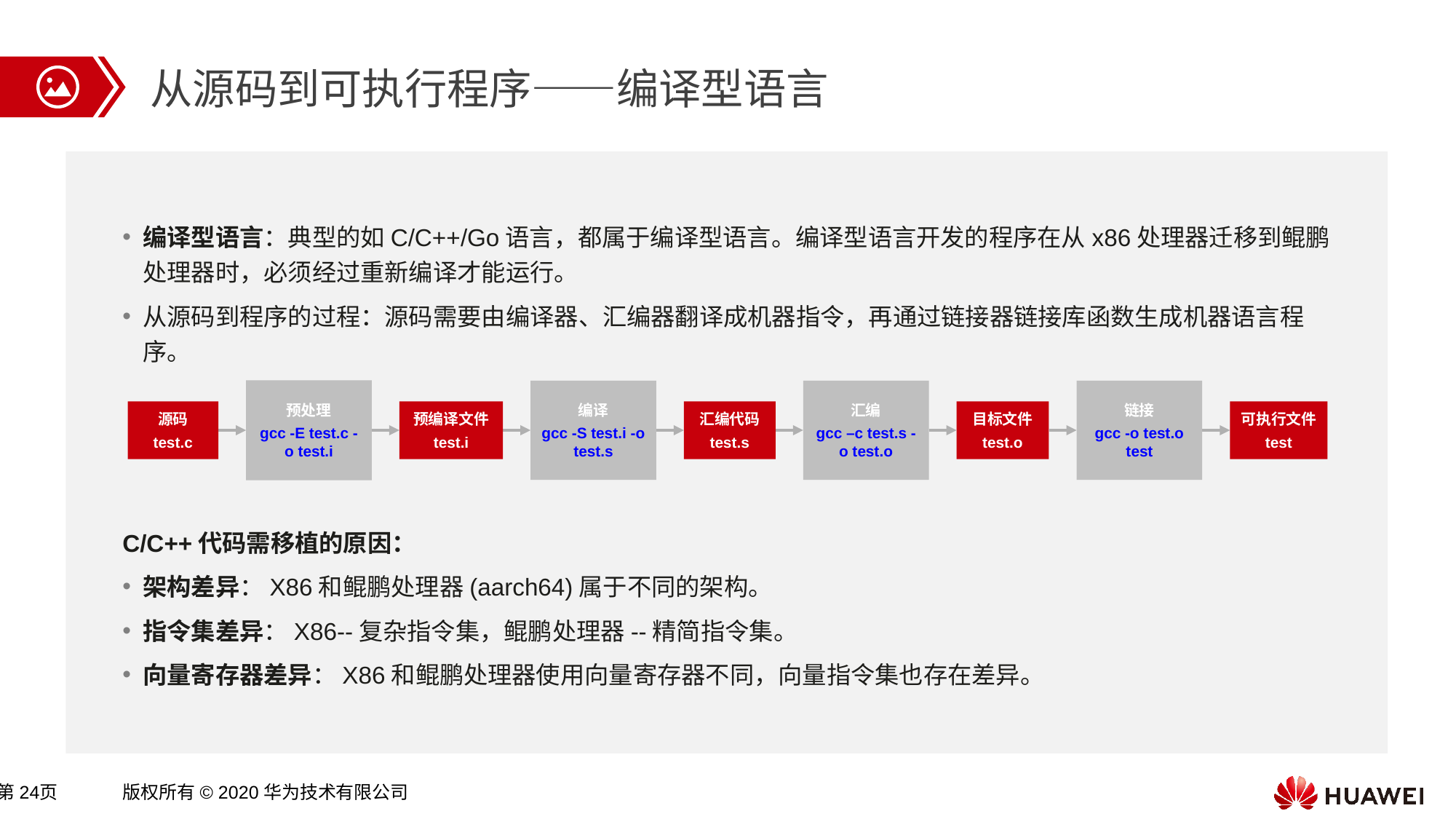

从源码到可执行程序——编译型语言

编译型语言：典型的如C/C++/Go语言，都属于编译型语言。编译型语言开发的程序在从x86处理器迁移到鲲鹏处理器时，必须经过重新编译才能运行。
从源码到程序的过程：源码需要由编译器、汇编器翻译成机器指令，再通过链接器链接库函数生成机器语言程序。
预处理
gcc -E test.c -o test.i
编译
gcc -S test.i -o test.s
汇编
gcc –c test.s -o test.o
链接
gcc -o test.o test
源码
test.c
预编译文件
test.i
汇编代码
test.s
目标文件
test.o
可执行文件
test
C/C++代码需移植的原因：
架构差异：X86和鲲鹏处理器(aarch64)属于不同的架构。
指令集差异：X86--复杂指令集，鲲鹏处理器--精简指令集。
向量寄存器差异：X86和鲲鹏处理器使用向量寄存器不同，向量指令集也存在差异。